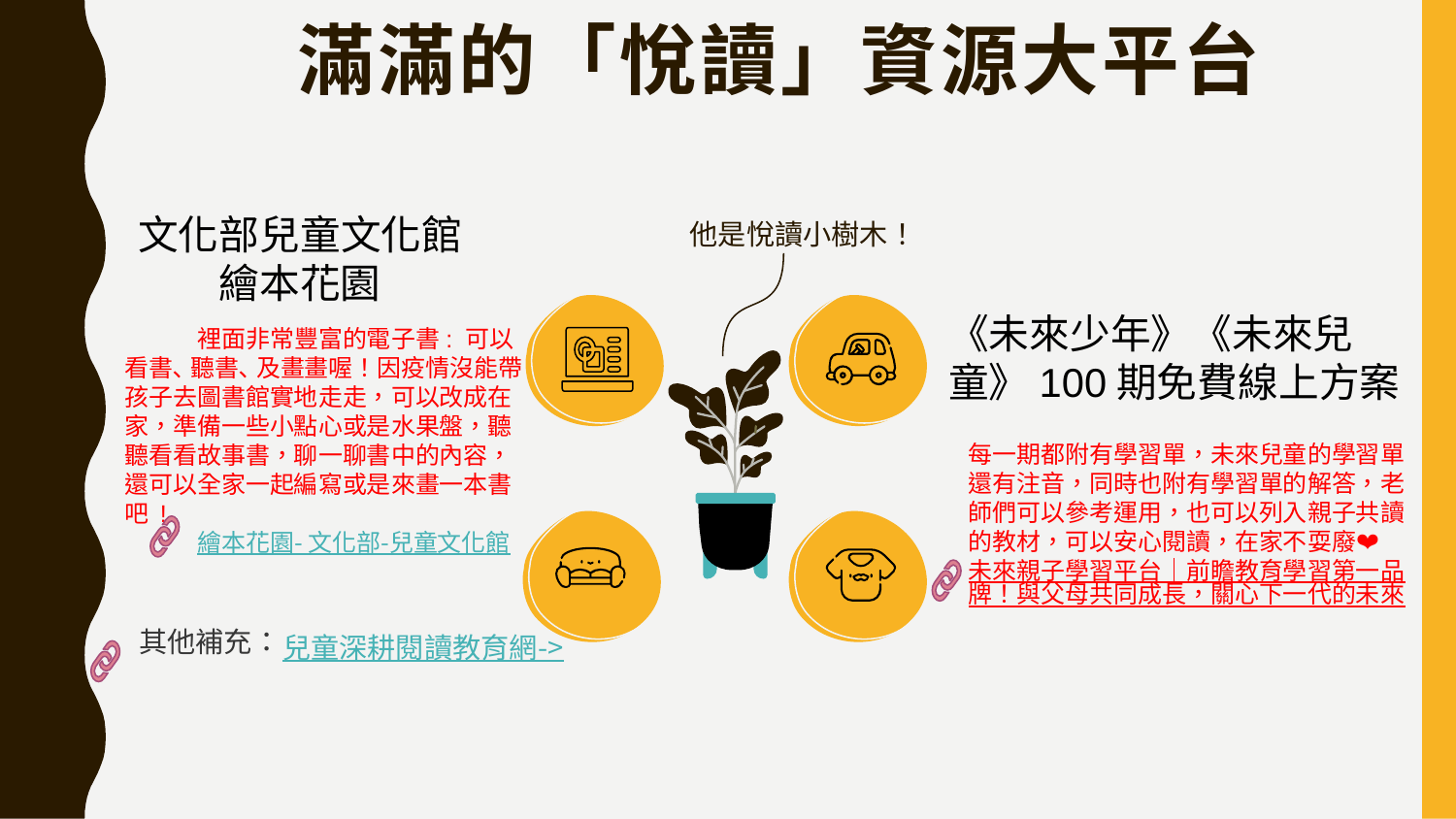

# 滿滿的「悅讀」資源大平台

文化部兒童文化館
繪本花園

他是悅讀小樹木！

《未來少年》《未來兒童》100期免費線上方案

裡面非常豐富的電子書: 可以看書､ 聽書､ 及畫畫喔！因疫情沒能帶孩子去圖書館實地走走，可以改成在家，準備一些小點心或是水果盤，聽聽看看故事書，聊一聊書中的內容，還可以全家一起編寫或是來畫一本書吧 !
繪本花園- 文化部-兒童文化館

每一期都附有學習單，未來兒童的學習單還有注音，同時也附有學習單的解答，老師們可以參考運用，也可以列入親子共讀的教材，可以安心閱讀，在家不耍廢❤
未來親子學習平台│前瞻教育學習第一品牌！與父母共同成長，關心下一代的未來

兒童深耕閱讀教育網->
其他補充：